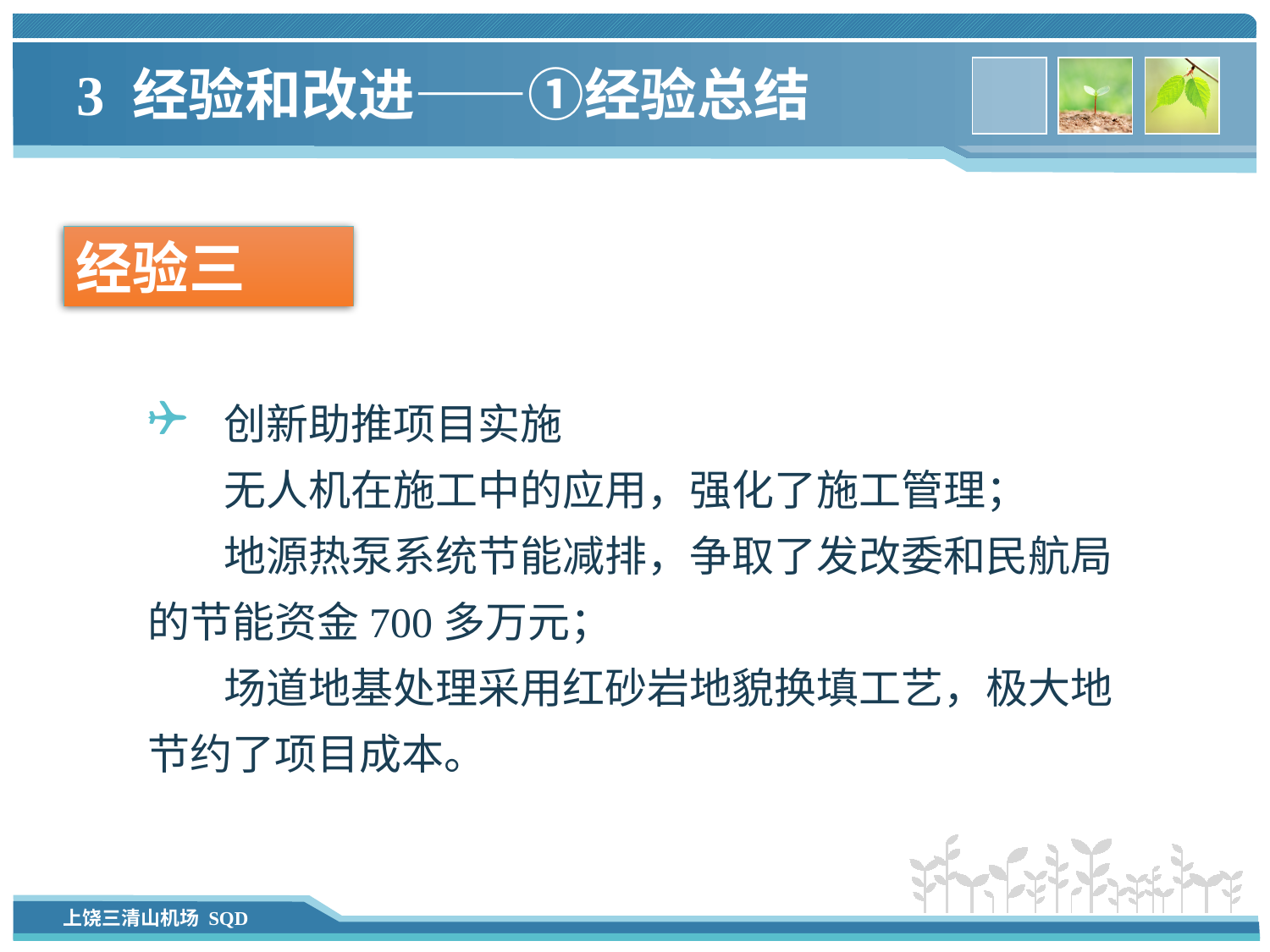

# 3 经验和改进——①经验总结
经验三
  创新助推项目实施
       无人机在施工中的应用，强化了施工管理；
       地源热泵系统节能减排，争取了发改委和民航局的节能资金700多万元；
       场道地基处理采用红砂岩地貌换填工艺，极大地节约了项目成本。